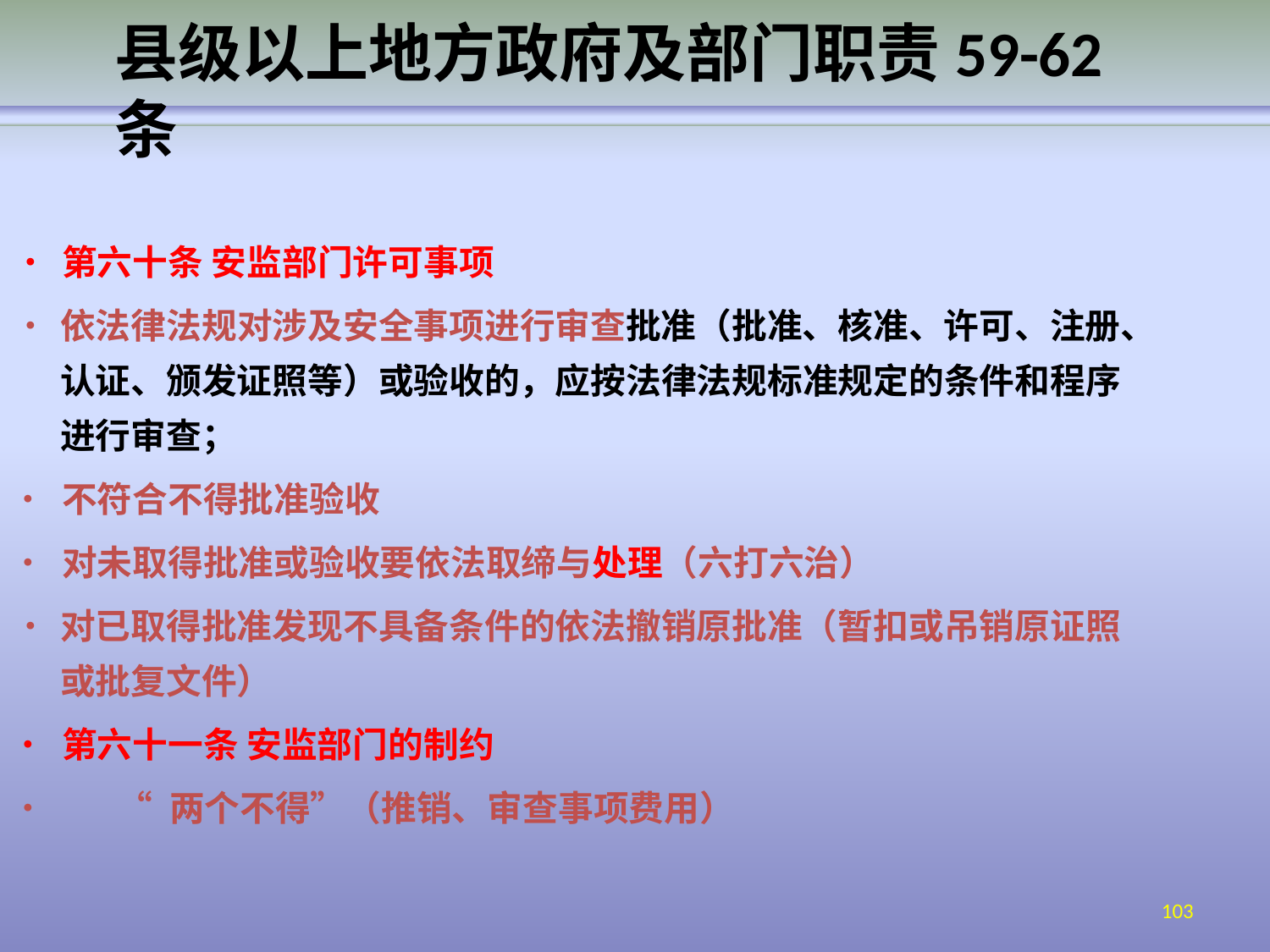

# 县级以上地方政府及部门职责59-62条
•	第六十条 安监部门许可事项
•	依法律法规对涉及安全事项进行审查批准（批准、核准、许可、注册、 认证、颁发证照等）或验收的，应按法律法规标准规定的条件和程序 进行审查；
•	不符合不得批准验收
•	对未取得批准或验收要依法取缔与处理（六打六治）
•	对已取得批准发现不具备条件的依法撤销原批准（暂扣或吊销原证照 或批复文件）
•	第六十一条 安监部门的制约
•	“ 两个不得”（推销、审查事项费用）
103